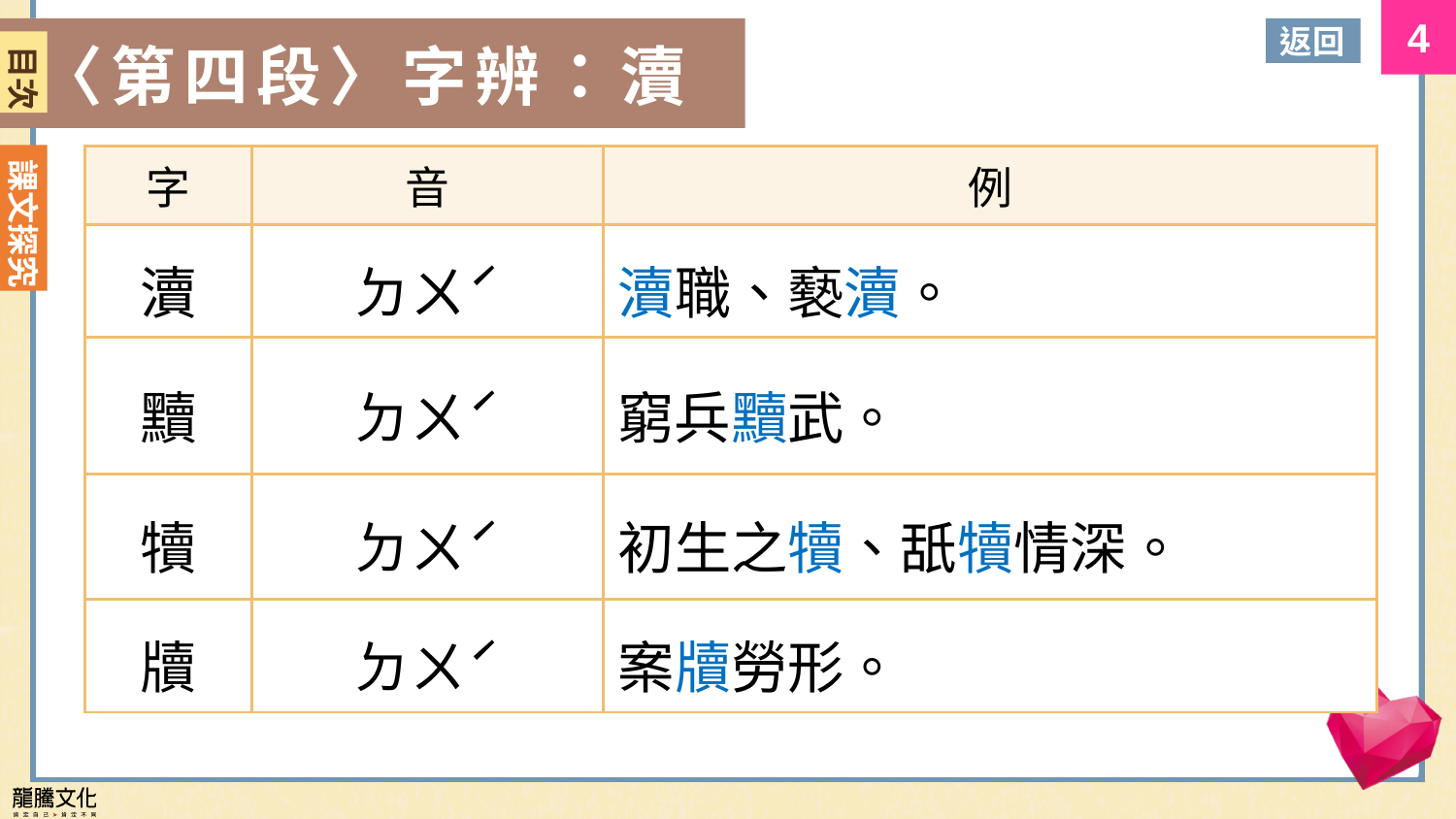

返回
〈第二段〉音辨：否
〈第四段〉字辨：瀆
目次
| 字 | 音 | 例 |
| --- | --- | --- |
| 瀆 | ㄉㄨˊ | 瀆職、褻瀆。 |
| 黷 | ㄉㄨˊ | 窮兵黷武。 |
| 犢 | ㄉㄨˊ | 初生之犢、舐犢情深。 |
| 牘 | ㄉㄨˊ | 案牘勞形。 |